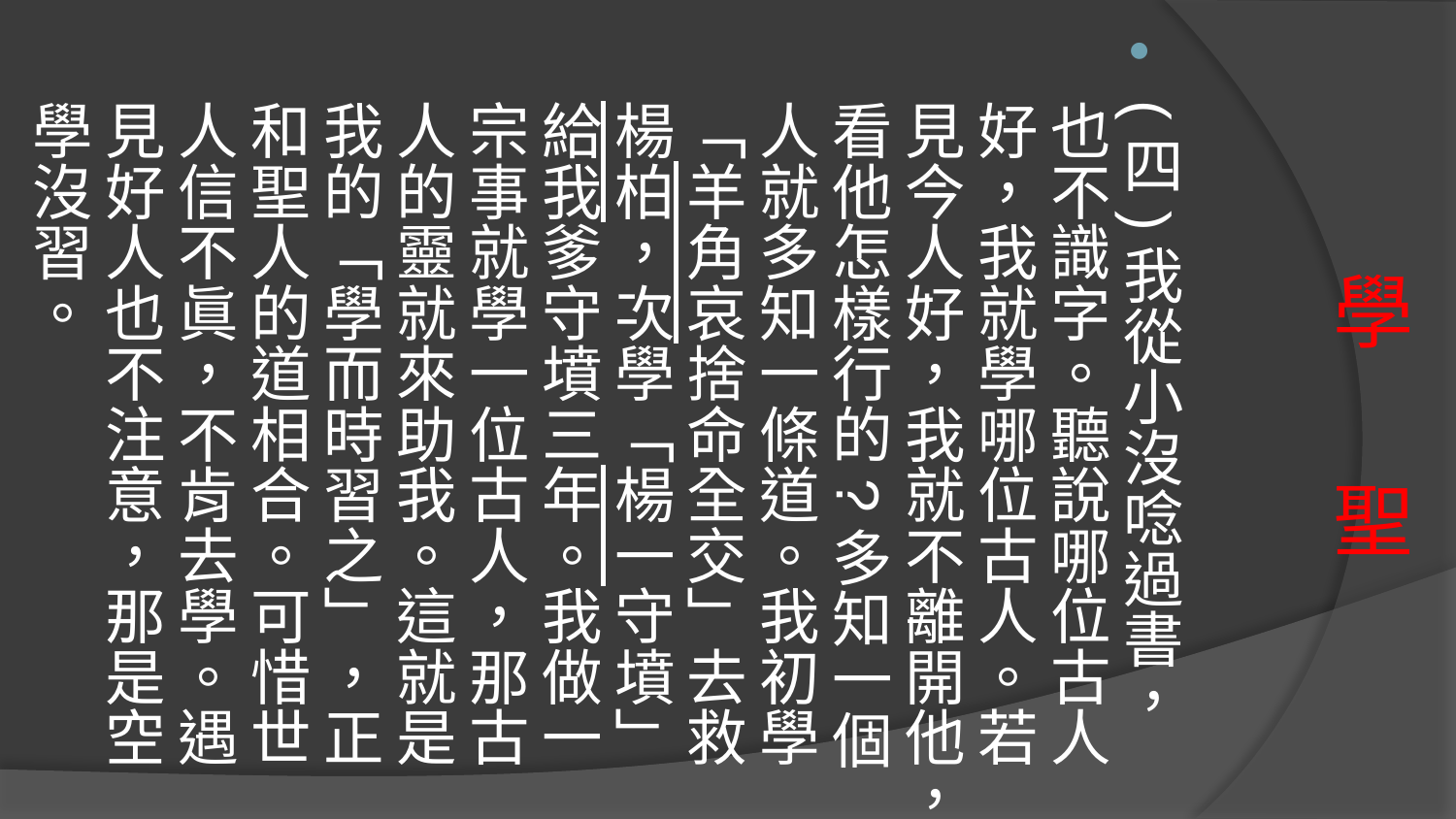

(四)我從小沒唸過書，也不識字。聽說哪位古人好，我就學哪位古人。若見今人好，我就不離開他，看他怎樣行的?多知一個人就多知一條道。我初學「羊角哀捨命全交」去救楊柏，次學「楊一守墳」給我爹守墳三年。我做一宗事就學一位古人，那古人的靈就來助我。這就是我的「學而時習之」，正和聖人的道相合。可惜世人信不眞，不肯去學。遇見好人也不注意，那是空學沒習。
# 學       聖